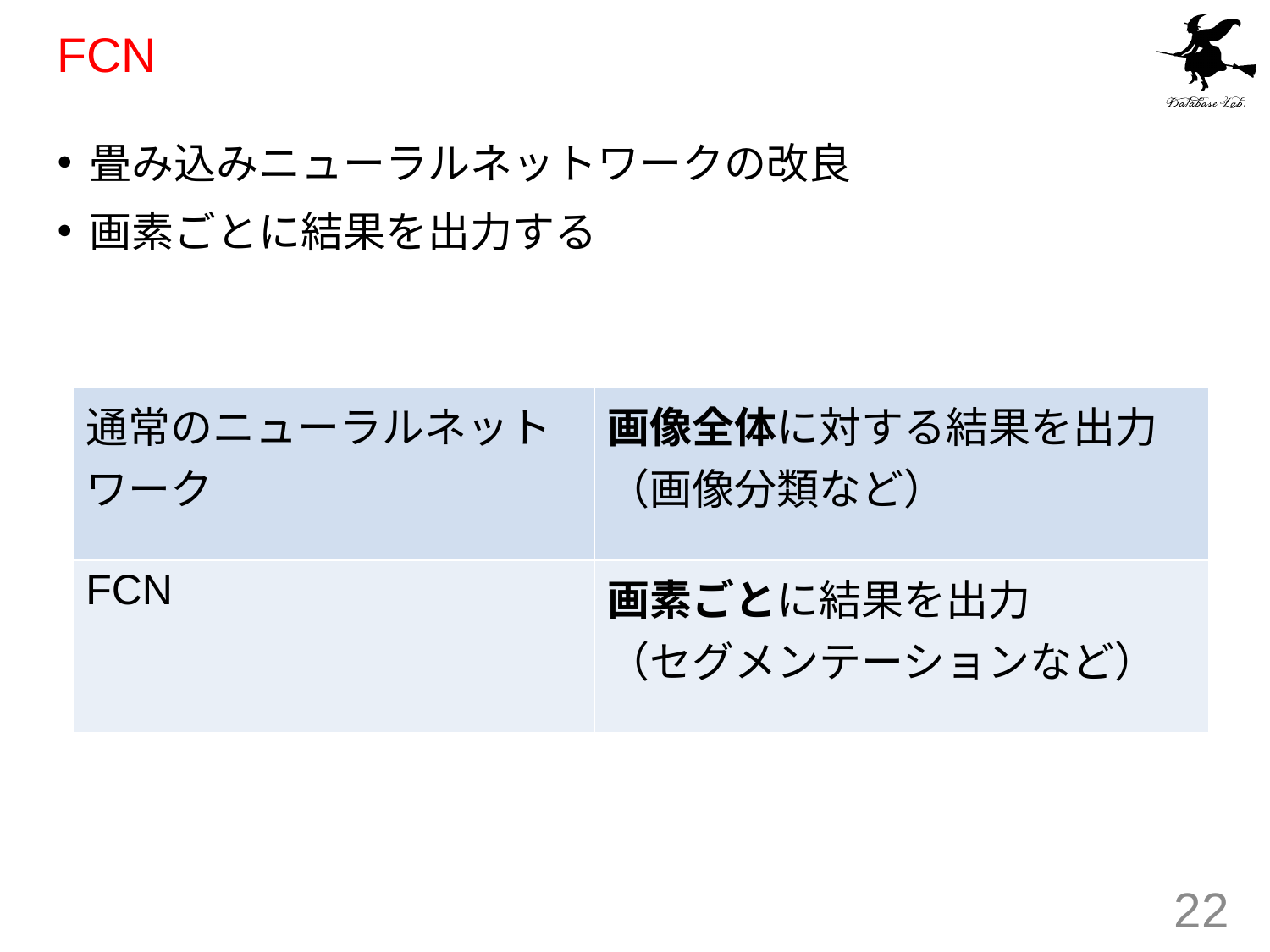

# FCN
畳み込みニューラルネットワークの改良
画素ごとに結果を出力する
| 通常のニューラルネットワーク | 画像全体に対する結果を出力 （画像分類など） |
| --- | --- |
| FCN | 画素ごとに結果を出力 （セグメンテーションなど） |
22